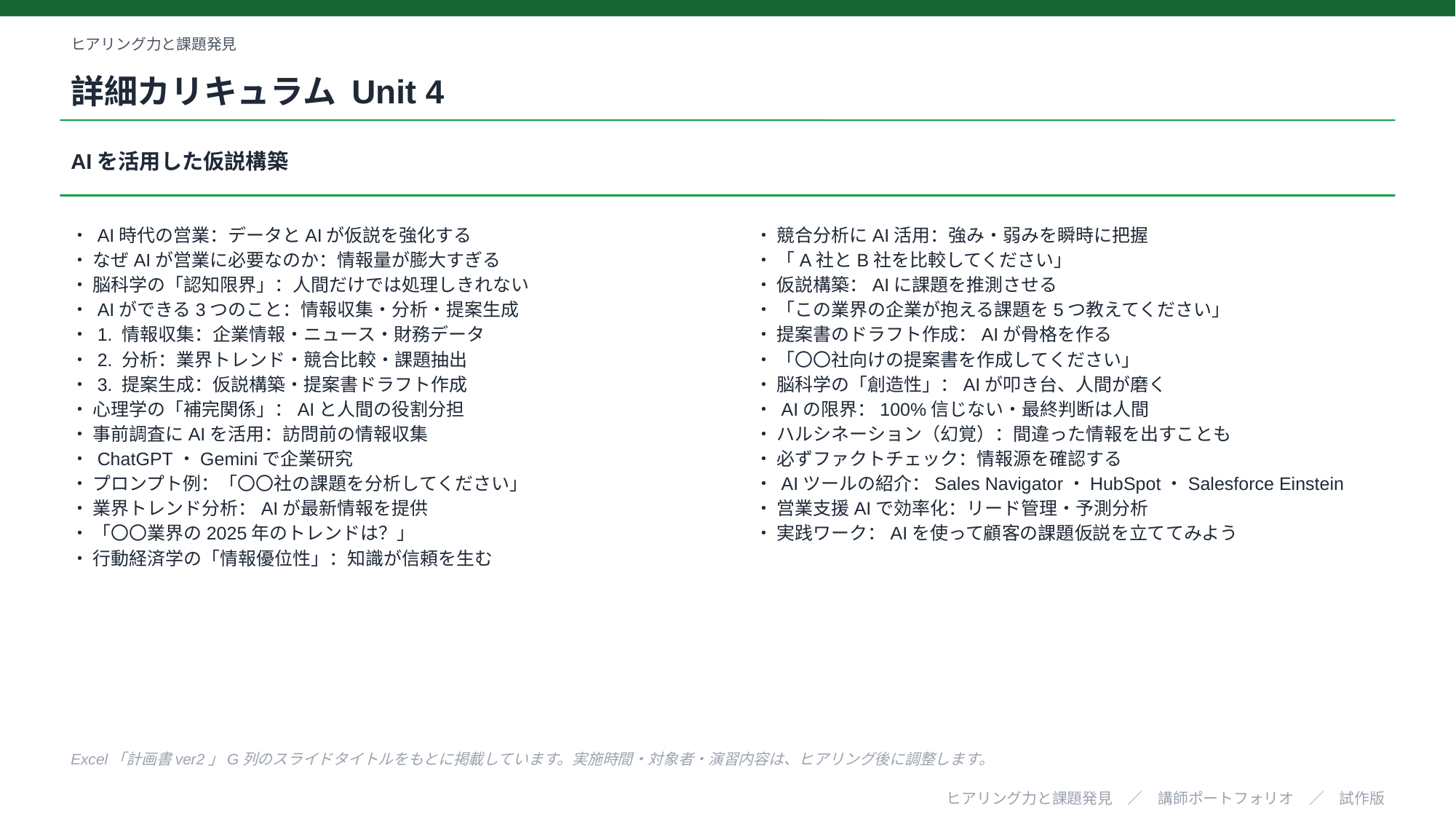

ヒアリング力と課題発見
詳細カリキュラム Unit 4

AIを活用した仮説構築

・ AI時代の営業：データとAIが仮説を強化する
・ なぜAIが営業に必要なのか：情報量が膨大すぎる
・ 脳科学の「認知限界」：人間だけでは処理しきれない
・ AIができる3つのこと：情報収集・分析・提案生成
・ 1. 情報収集：企業情報・ニュース・財務データ
・ 2. 分析：業界トレンド・競合比較・課題抽出
・ 3. 提案生成：仮説構築・提案書ドラフト作成
・ 心理学の「補完関係」：AIと人間の役割分担
・ 事前調査にAIを活用：訪問前の情報収集
・ ChatGPT・Geminiで企業研究
・ プロンプト例：「〇〇社の課題を分析してください」
・ 業界トレンド分析：AIが最新情報を提供
・ 「〇〇業界の2025年のトレンドは？」
・ 行動経済学の「情報優位性」：知識が信頼を生む
・ 競合分析にAI活用：強み・弱みを瞬時に把握
・ 「A社とB社を比較してください」
・ 仮説構築：AIに課題を推測させる
・ 「この業界の企業が抱える課題を5つ教えてください」
・ 提案書のドラフト作成：AIが骨格を作る
・ 「〇〇社向けの提案書を作成してください」
・ 脳科学の「創造性」：AIが叩き台、人間が磨く
・ AIの限界：100%信じない・最終判断は人間
・ ハルシネーション（幻覚）：間違った情報を出すことも
・ 必ずファクトチェック：情報源を確認する
・ AIツールの紹介：Sales Navigator・HubSpot・Salesforce Einstein
・ 営業支援AIで効率化：リード管理・予測分析
・ 実践ワーク：AIを使って顧客の課題仮説を立ててみよう
Excel「計画書ver2」G列のスライドタイトルをもとに掲載しています。実施時間・対象者・演習内容は、ヒアリング後に調整します。
ヒアリング力と課題発見　／　講師ポートフォリオ　／　試作版